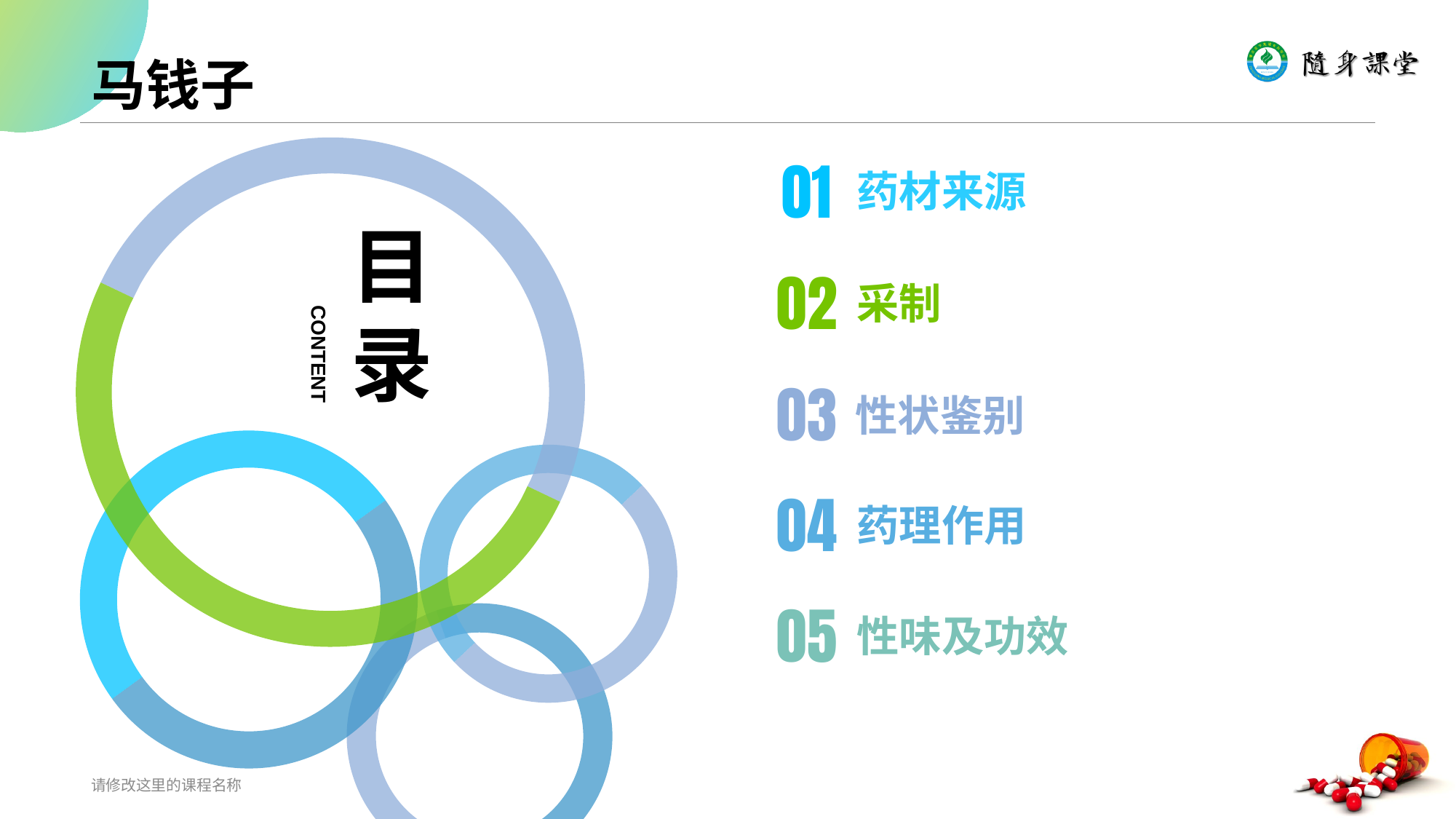

# 马钱子

目录
CONTENT

01
药材来源
02
采制
03
性状鉴别
04
药理作用
05
性味及功效
请修改这里的课程名称
2